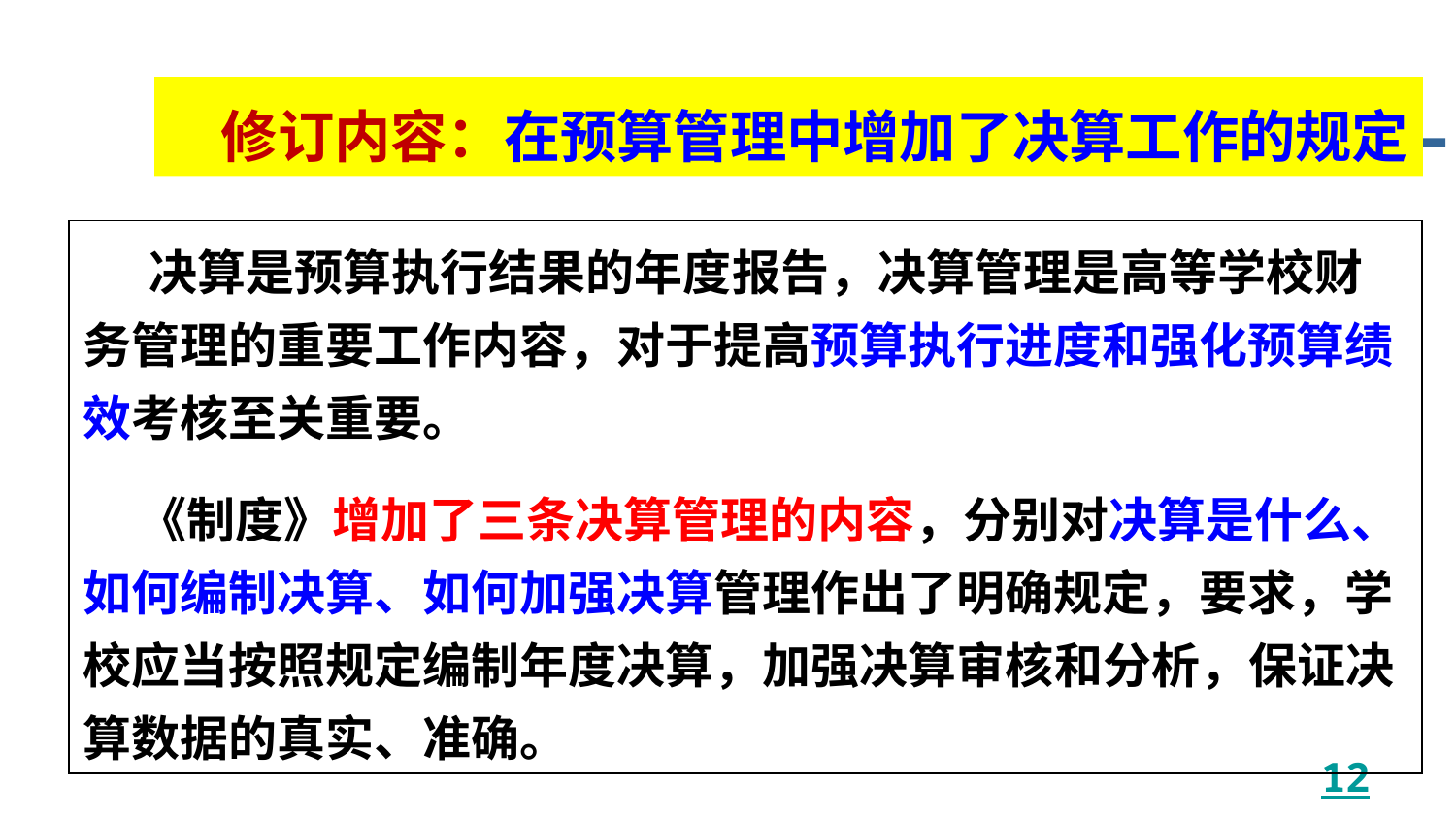

修订内容：在预算管理中增加了决算工作的规定

     决算是预算执行结果的年度报告，决算管理是高等学校财务管理的重要工作内容，对于提高预算执行进度和强化预算绩效考核至关重要。
    《制度》增加了三条决算管理的内容，分别对决算是什么、如何编制决算、如何加强决算管理作出了明确规定，要求，学校应当按照规定编制年度决算，加强决算审核和分析，保证决算数据的真实、准确。
12